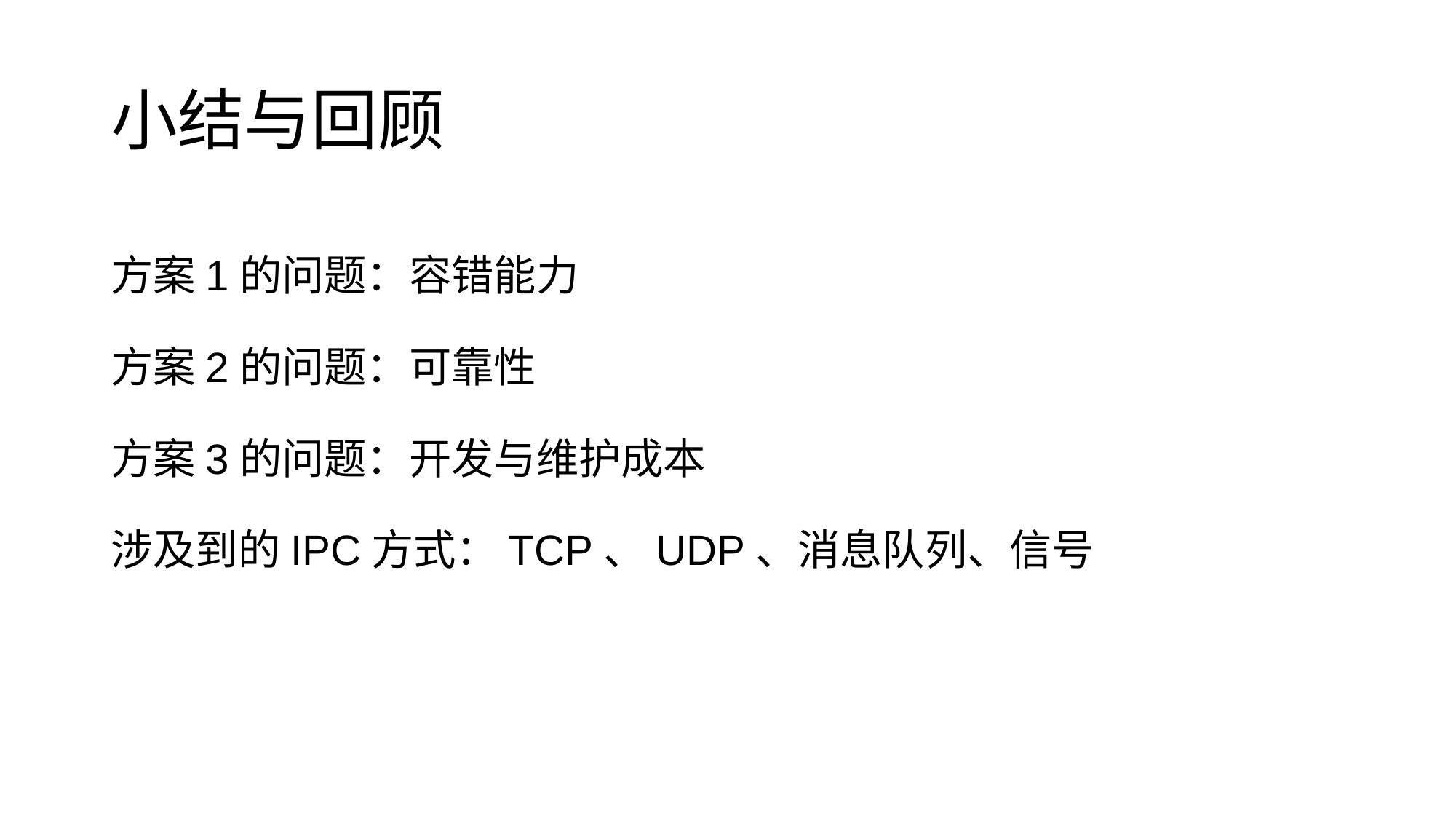

# 小结与回顾
方案1的问题：容错能力
方案2的问题：可靠性
方案3的问题：开发与维护成本
涉及到的IPC方式：TCP、UDP、消息队列、信号